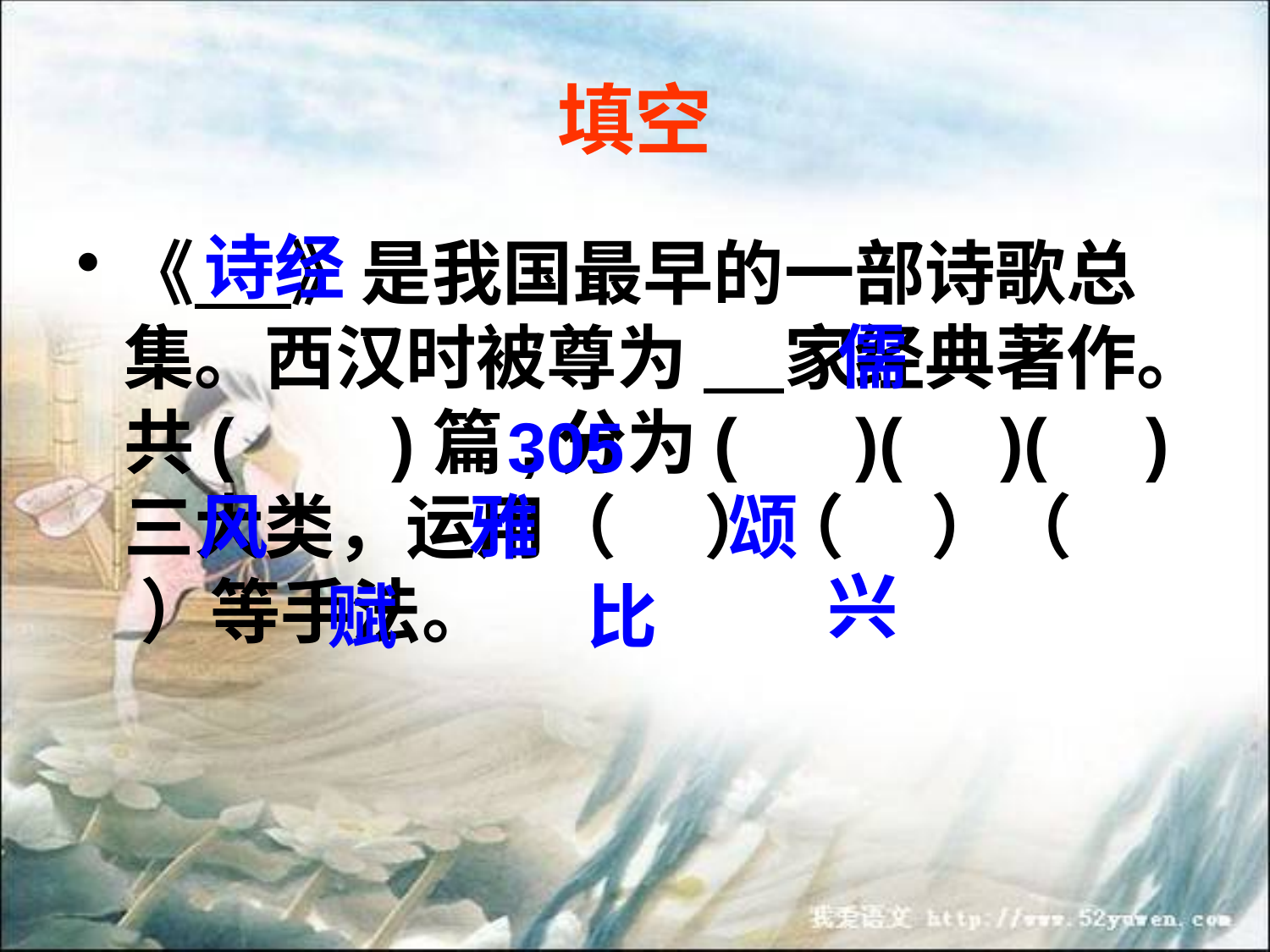

# 填空
诗经
《      》是我国最早的一部诗歌总集。西汉时被尊为      家经典著作。共(        )篇,分为(      )(     )(     )三大类，运用（ 　）（ 　）（　 ）等手法。
儒
305
风
雅
颂
兴
赋
比